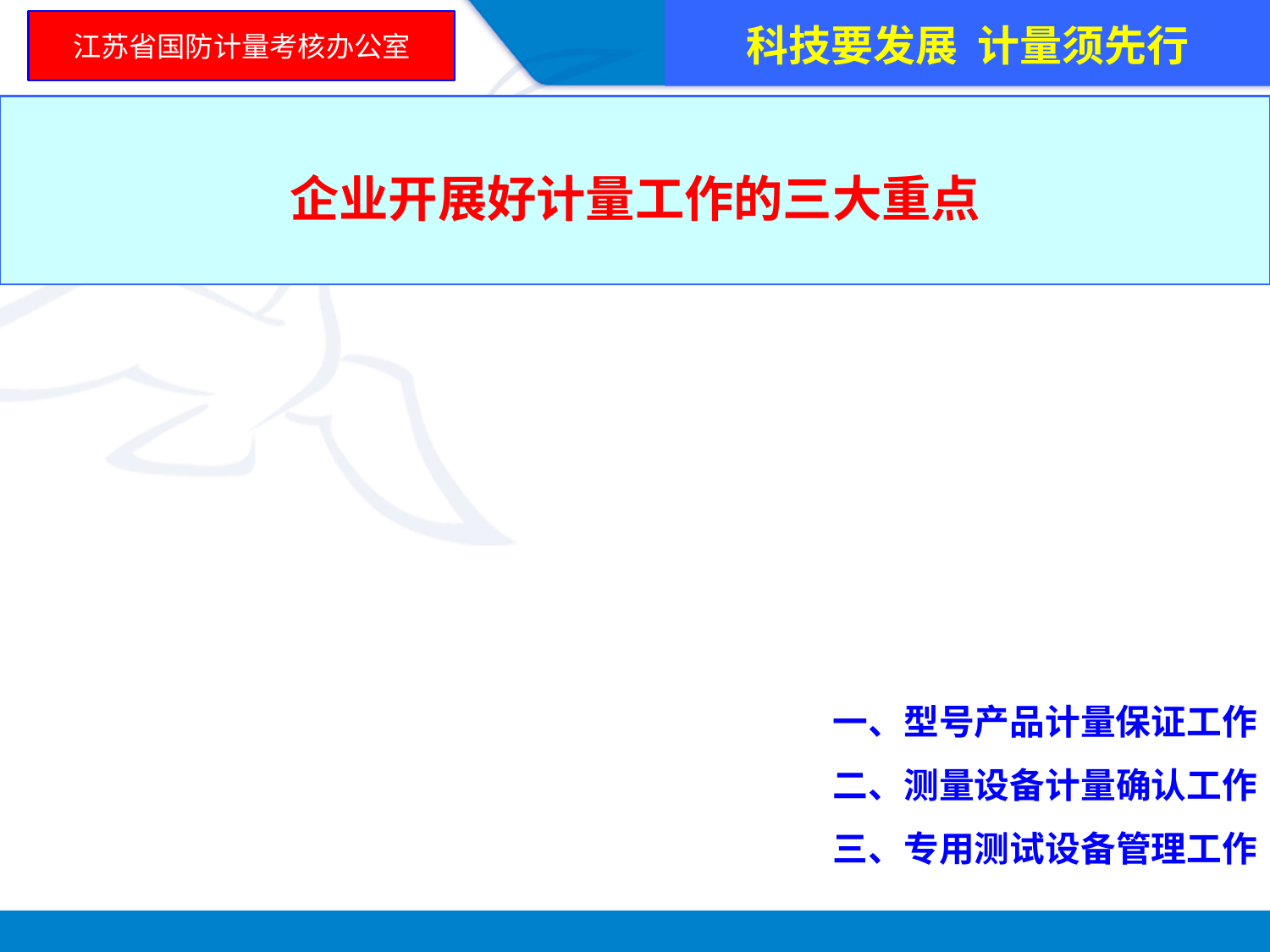

科技要发展  计量须先行
江苏省国防计量考核办公室
企业开展好计量工作的三大重点

                    一、型号产品计量保证工作
                    二、测量设备计量确认工作
                    三、专用测试设备管理工作